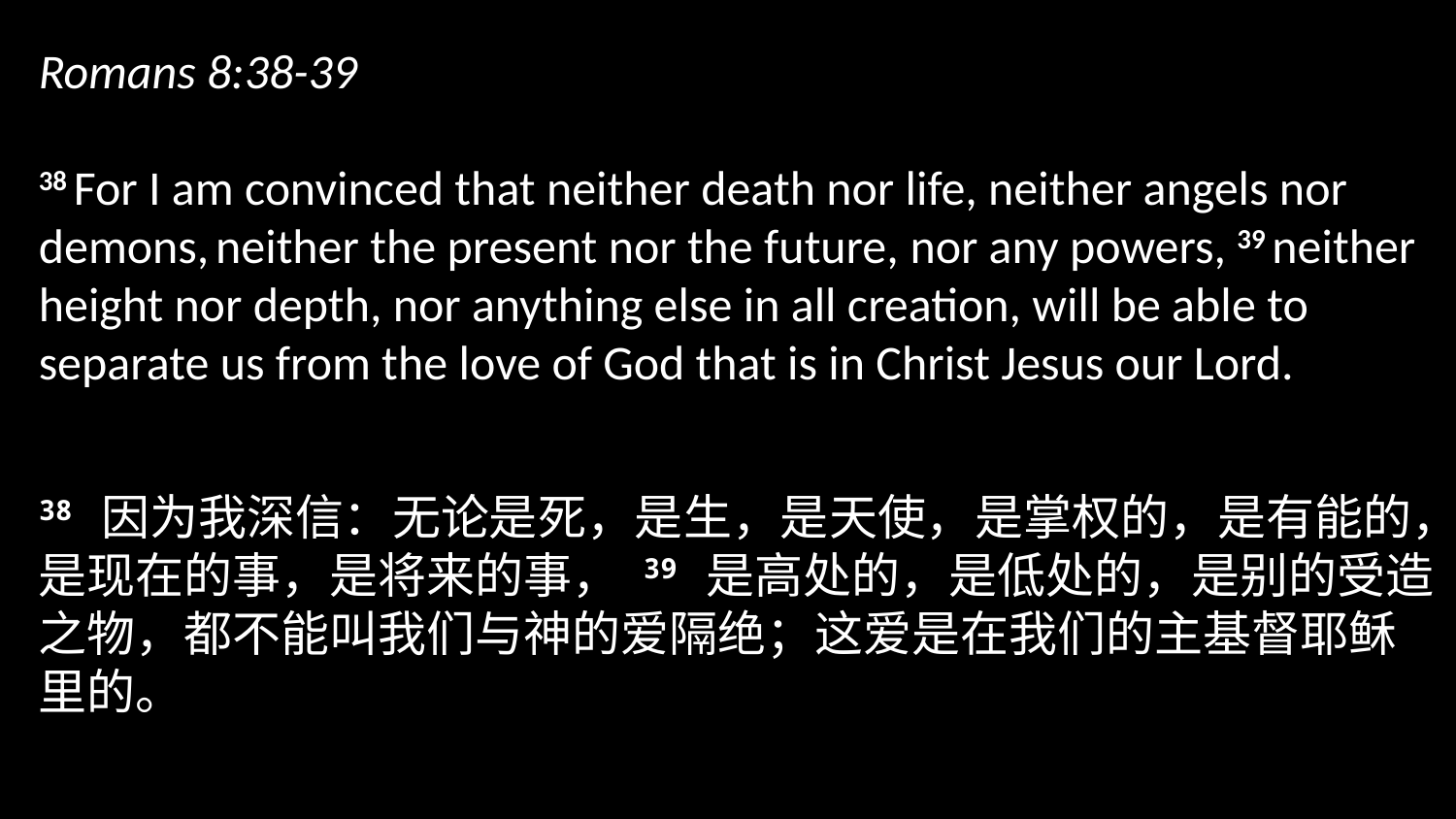

Romans 8:38-39

38 For I am convinced that neither death nor life, neither angels nor demons, neither the present nor the future, nor any powers, 39 neither height nor depth, nor anything else in all creation, will be able to separate us from the love of God that is in Christ Jesus our Lord.

38 因为我深信：无论是死，是生，是天使，是掌权的，是有能的，是现在的事，是将来的事， 39 是高处的，是低处的，是别的受造之物，都不能叫我们与神的爱隔绝；这爱是在我们的主基督耶稣里的。